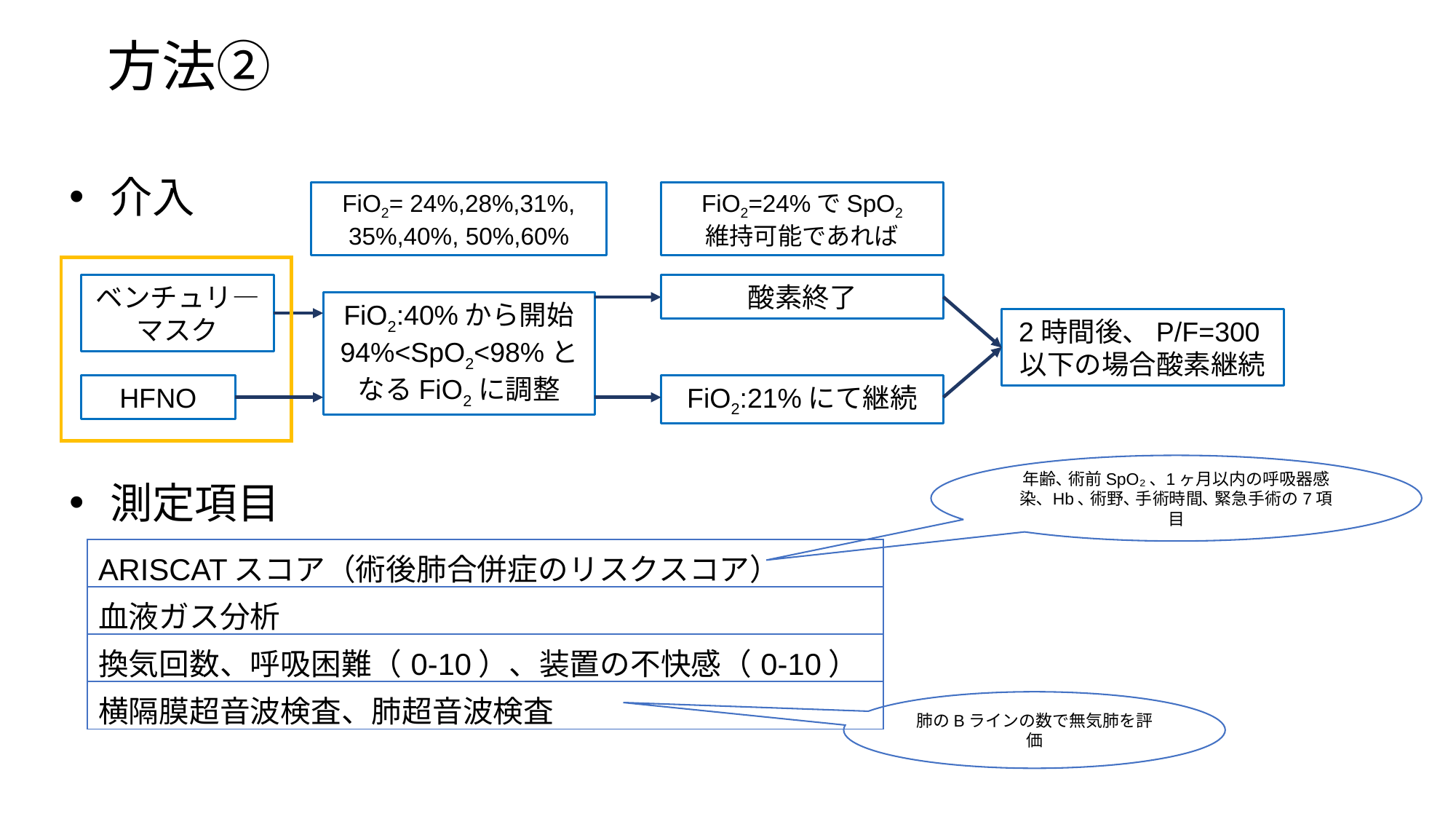

方法②
介入

測定項目

FiO2= 24%,28%,31%,
35%,40%, 50%,60%
FiO2=24%でSpO2
維持可能であれば
ベンチュリ―マスク
FiO2:40%から開始
94%<SpO2<98%となるFiO2に調整
2時間後、P/F=300以下の場合酸素継続

酸素終了
HFNO
FiO2:21%にて継続
年齢､ 術前SpO₂､ 1ヶ月以内の呼吸器感染､ Hb､ 術野､ 手術時間､ 緊急手術の7項目
| ARISCATスコア（術後肺合併症のリスクスコア） |
| --- |
| 血液ガス分析 |
| 換気回数、呼吸困難（0-10）、装置の不快感（0-10） |
| 横隔膜超音波検査、肺超音波検査 |
肺のBラインの数で無気肺を評価